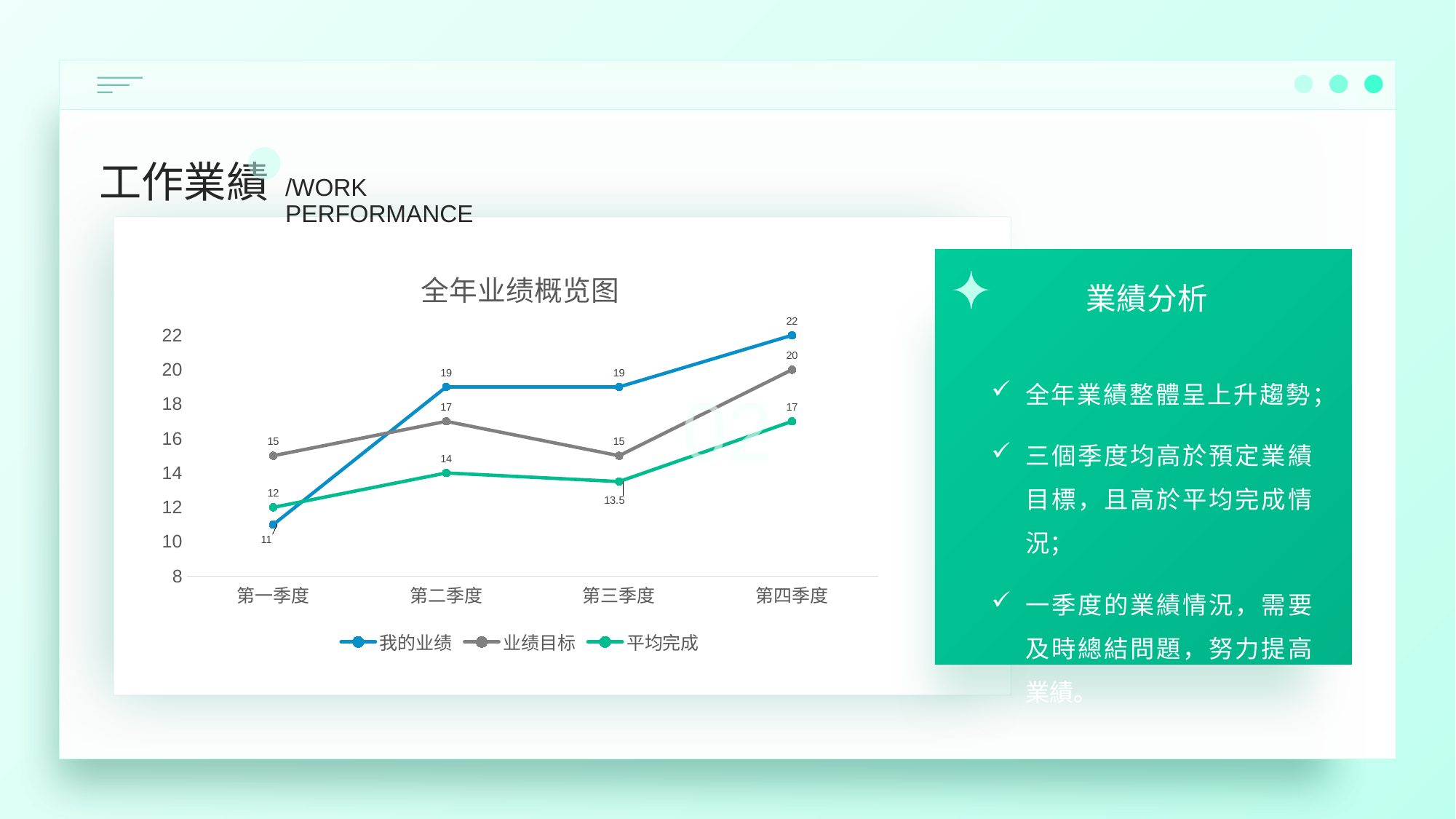

工作業績
/WORK PERFORMANCE

### Chart: 全年业绩概览图

| Category | 我的业绩 | 业绩目标 | 平均完成 |
|---|---|---|---|
| 第一季度 | 11.0 | 15.0 | 12.0 |
| 第二季度 | 19.0 | 17.0 | 14.0 |
| 第三季度 | 19.0 | 15.0 | 13.5 |
| 第四季度 | 22.0 | 20.0 | 17.0 |

業績分析
全年業績整體呈上升趨勢；
三個季度均高於預定業績目標，且高於平均完成情況；
一季度的業績情況，需要及時總結問題，努力提高業績。
02